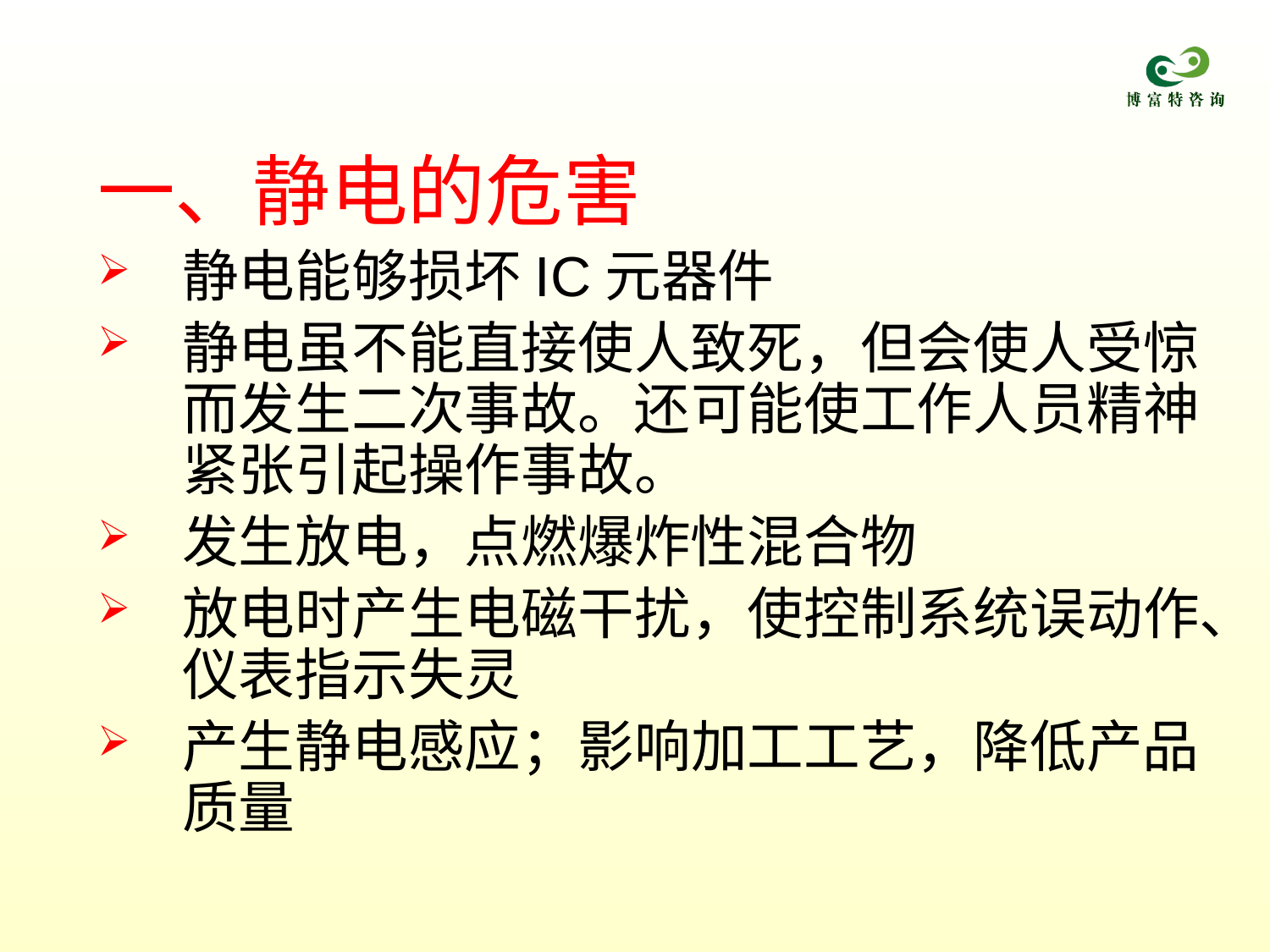

一、静电的危害
静电能够损坏IC元器件
静电虽不能直接使人致死，但会使人受惊而发生二次事故。还可能使工作人员精神紧张引起操作事故。
发生放电，点燃爆炸性混合物
放电时产生电磁干扰，使控制系统误动作、仪表指示失灵
产生静电感应；影响加工工艺，降低产品质量

85